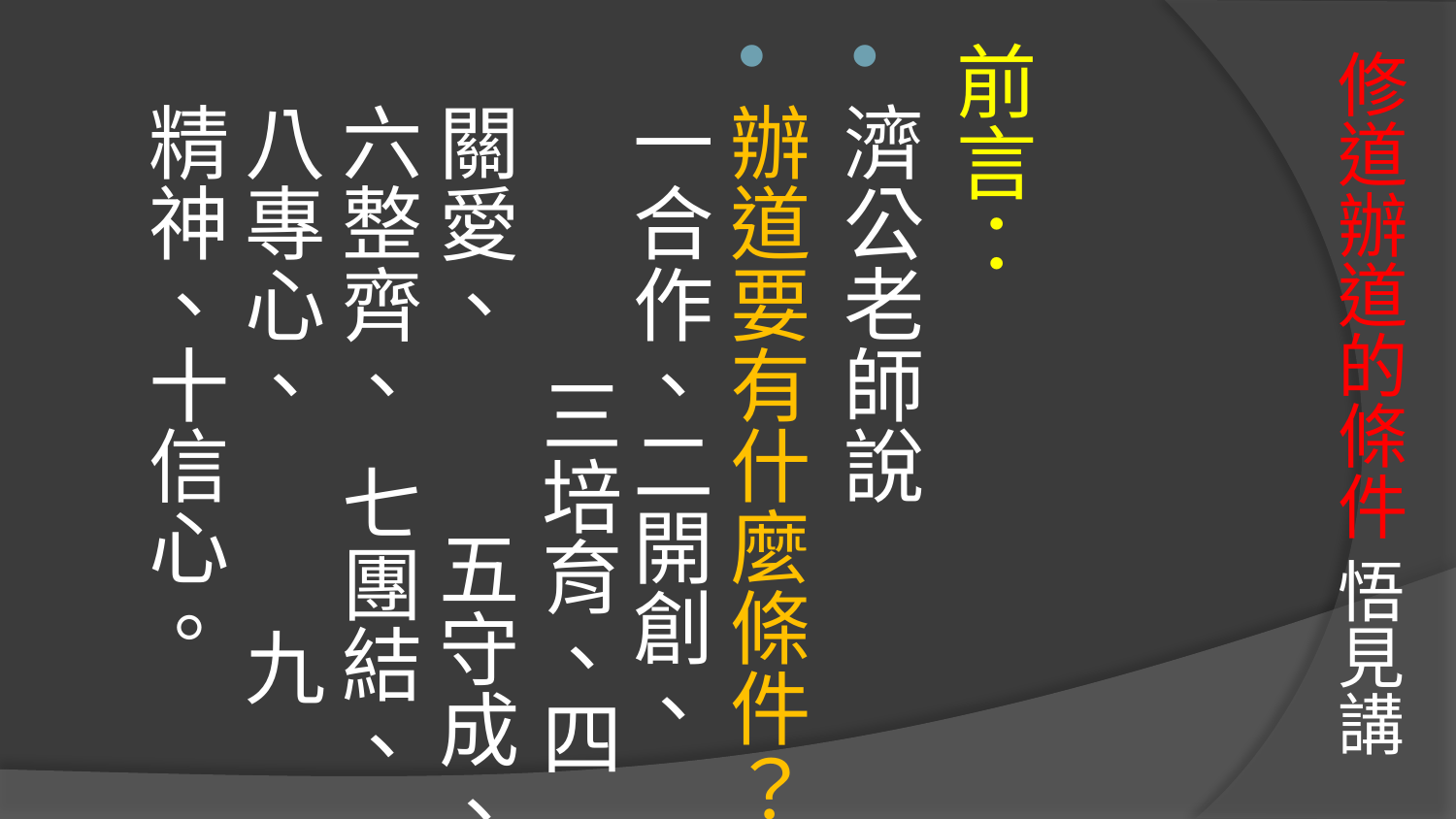

# 修道辦道的條件 悟見講
前言：
濟公老師說
辦道要有什麼條件？一合作、二開創、                  三培育、四關愛、          五守成、六整齊、  七團結、八專心、           九精神、十信心。